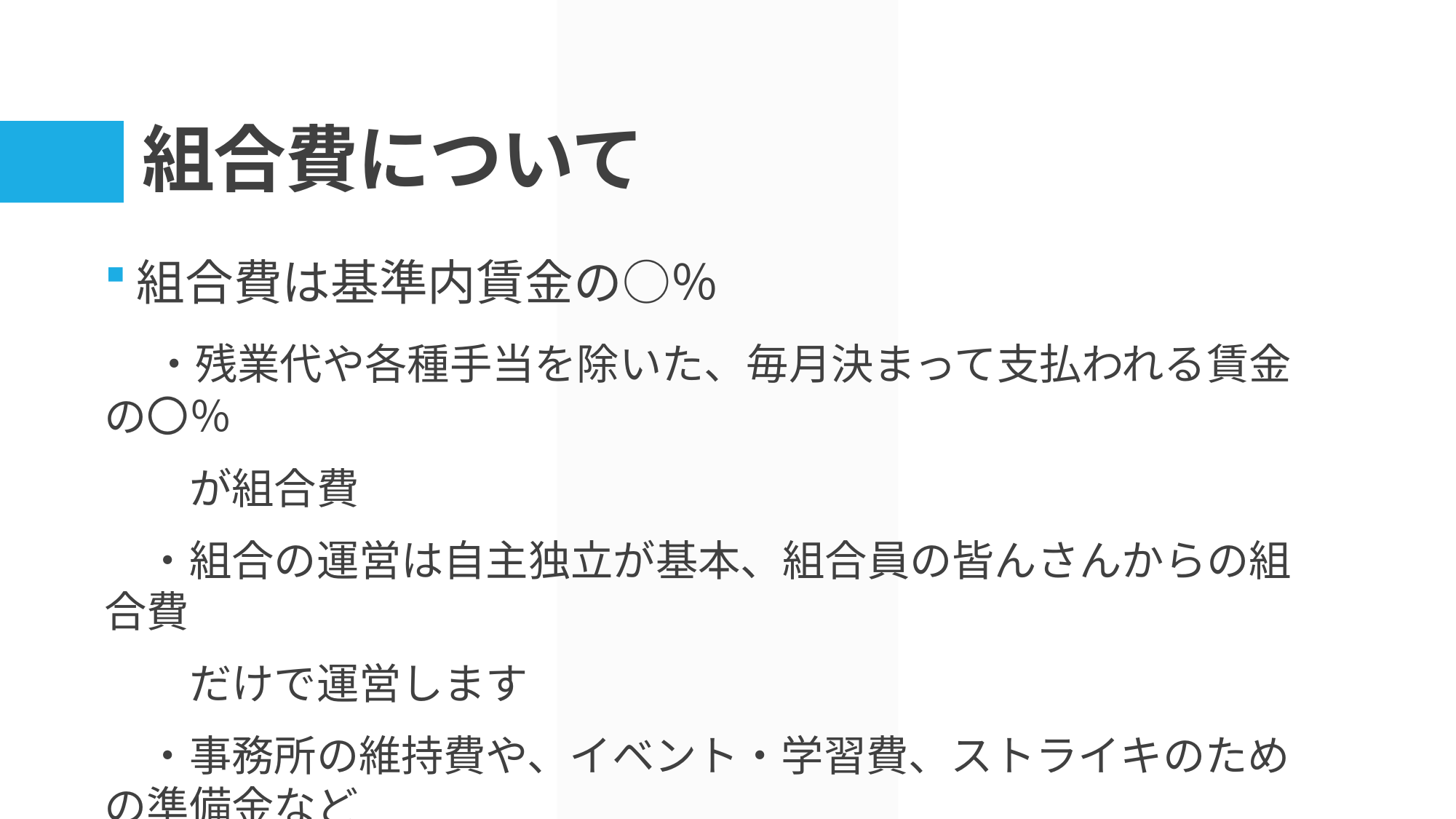

# 組合費について
組合費は基準内賃金の○％
　・残業代や各種手当を除いた、毎月決まって支払われる賃金の〇％
　　が組合費
　・組合の運営は自主独立が基本、組合員の皆んさんからの組合費
　　だけで運営します
　・事務所の維持費や、イベント・学習費、ストライキのための準備金など